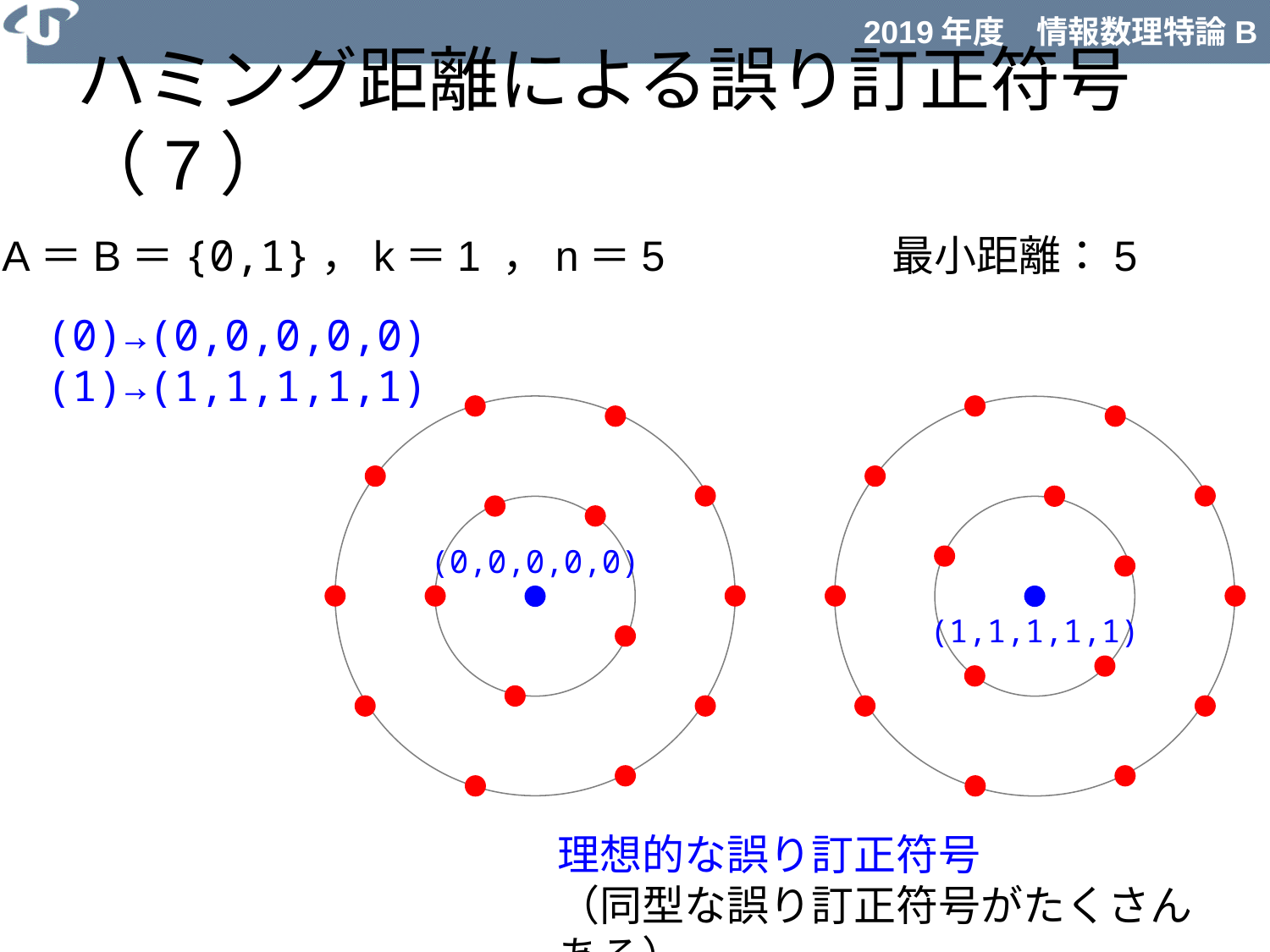

# ハミング距離による誤り訂正符号（7）
A＝B＝{0,1}，k＝1 ，n＝5
最小距離：5
(0)→(0,0,0,0,0)
(1)→(1,1,1,1,1)

(0,0,0,0,0)

(1,1,1,1,1)

理想的な誤り訂正符号
（同型な誤り訂正符号がたくさんある）